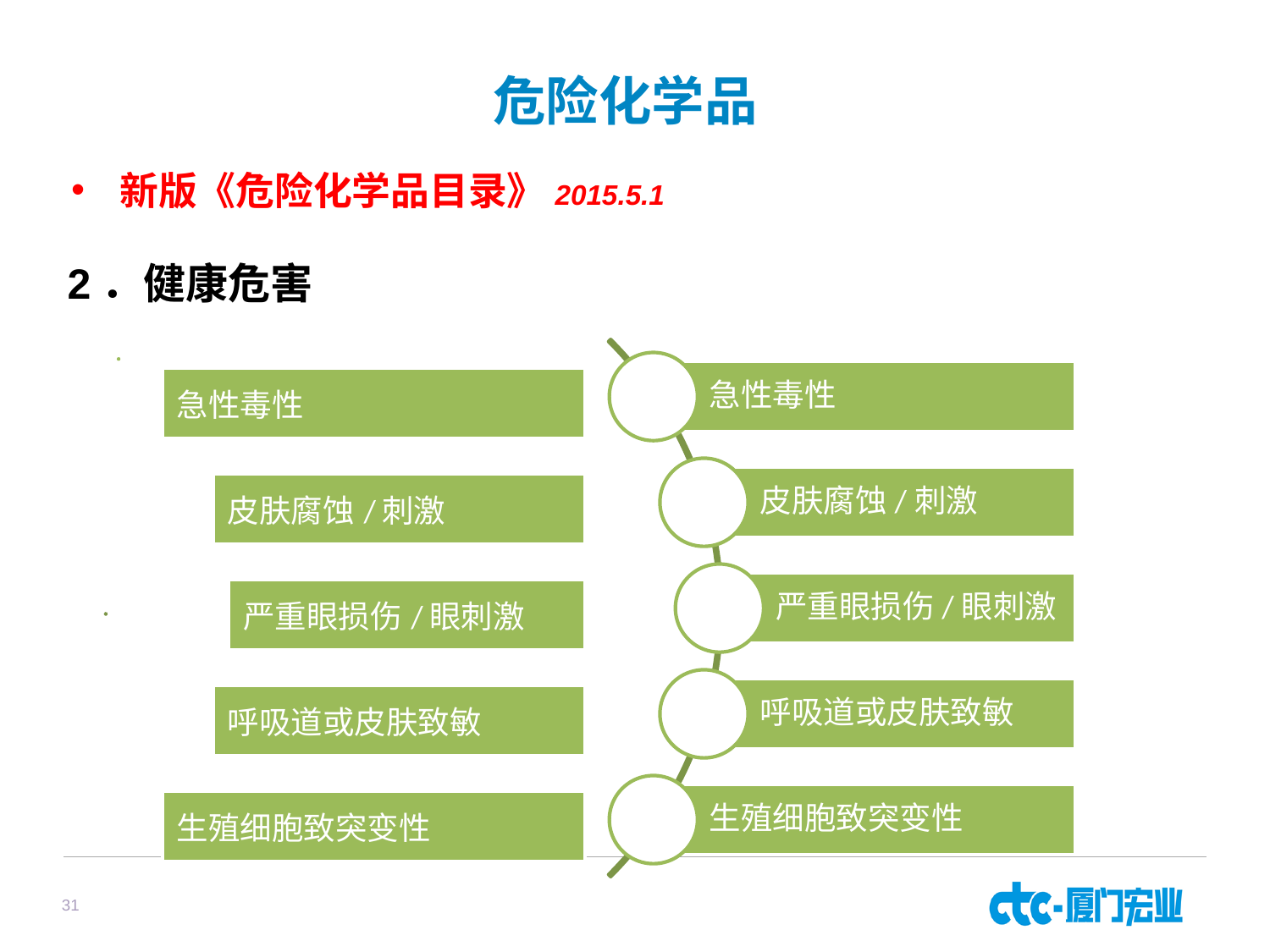

# 危险化学品
新版《危险化学品目录》2015.5.1
2．健康危害
急性毒性
皮肤腐蚀/刺激
呼吸道或皮肤致敏
严重眼损伤/眼刺激
生殖细胞致突变性
急性毒性
皮肤腐蚀/刺激
严重眼损伤/眼刺激
呼吸道或皮肤致敏
生殖细胞致突变性
31